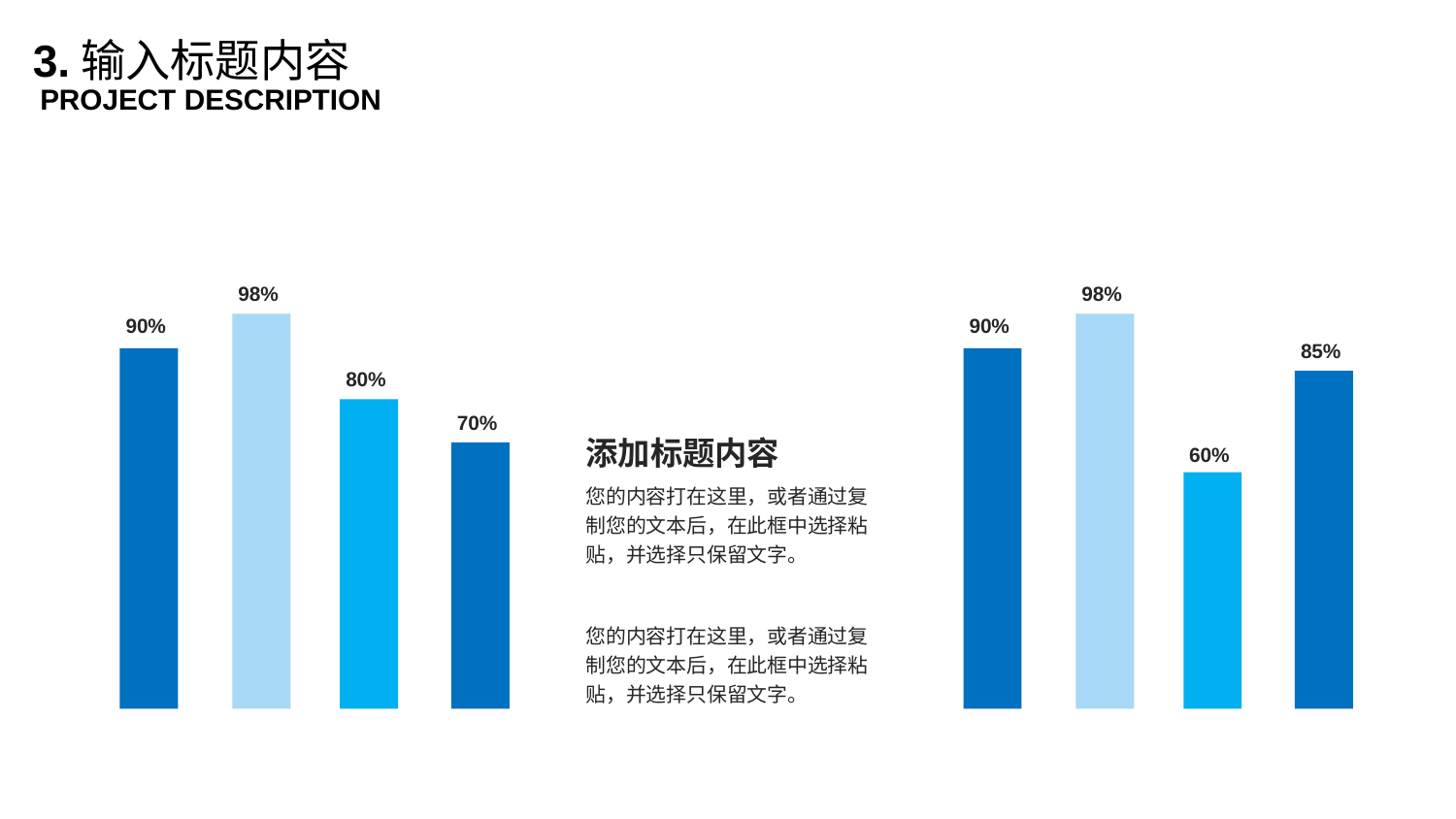

3.输入标题内容
PROJECT DESCRIPTION
98%
98%
90%
90%

85%

80%

70%

添加标题内容
60%

您的内容打在这里，或者通过复制您的文本后，在此框中选择粘贴，并选择只保留文字。

您的内容打在这里，或者通过复制您的文本后，在此框中选择粘贴，并选择只保留文字。